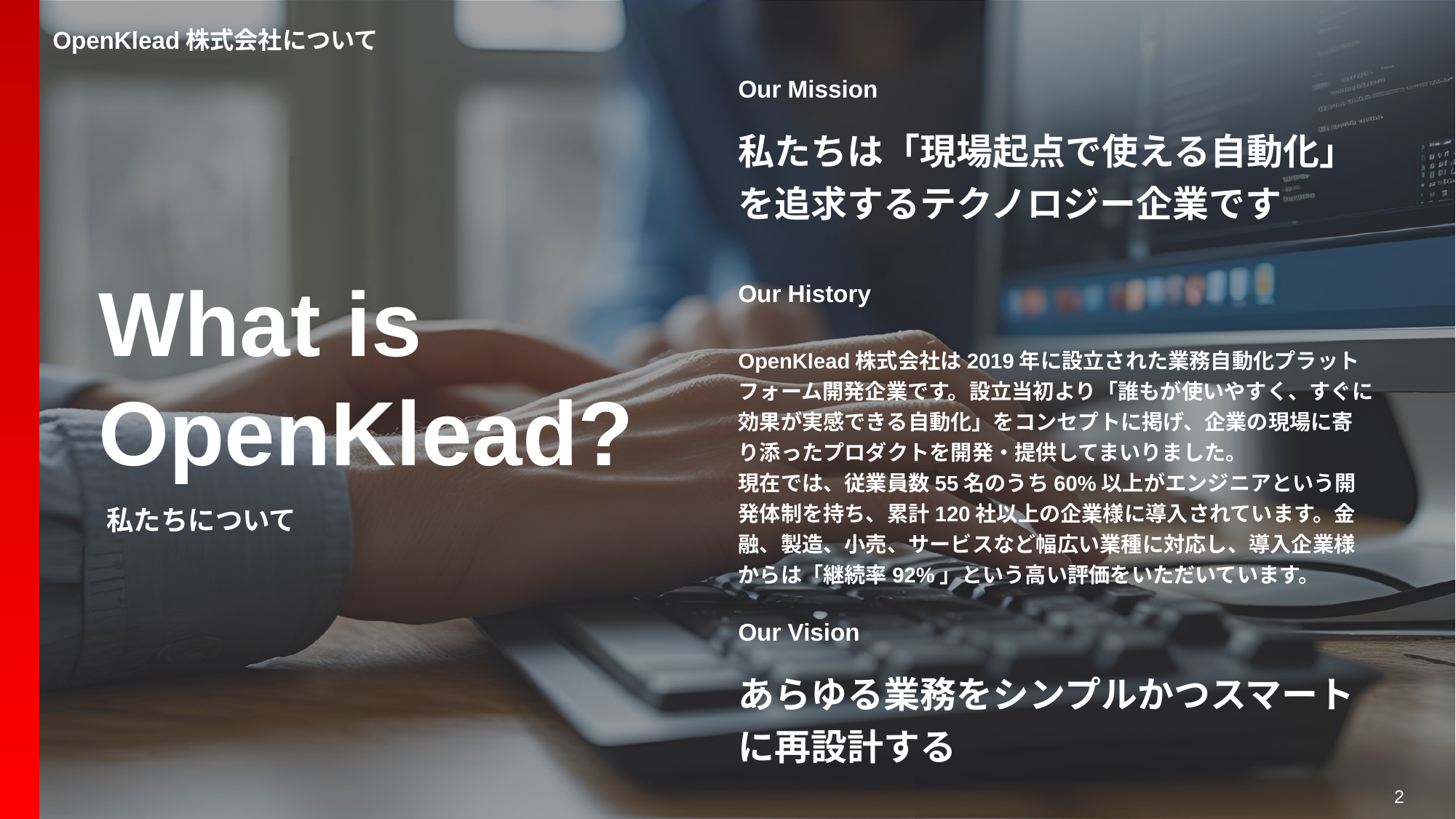

OpenKlead株式会社について
Our Mission
私たちは「現場起点で使える自動化」を追求するテクノロジー企業です
Our History
What is
OpenKlead?
OpenKlead株式会社は2019年に設立された業務自動化プラットフォーム開発企業です。設立当初より「誰もが使いやすく、すぐに効果が実感できる自動化」をコンセプトに掲げ、企業の現場に寄り添ったプロダクトを開発・提供してまいりました。
現在では、従業員数55名のうち60%以上がエンジニアという開発体制を持ち、累計120社以上の企業様に導入されています。金融、製造、小売、サービスなど幅広い業種に対応し、導入企業様からは「継続率92%」という高い評価をいただいています。
私たちについて
Our Vision
あらゆる業務をシンプルかつスマートに再設計する
2